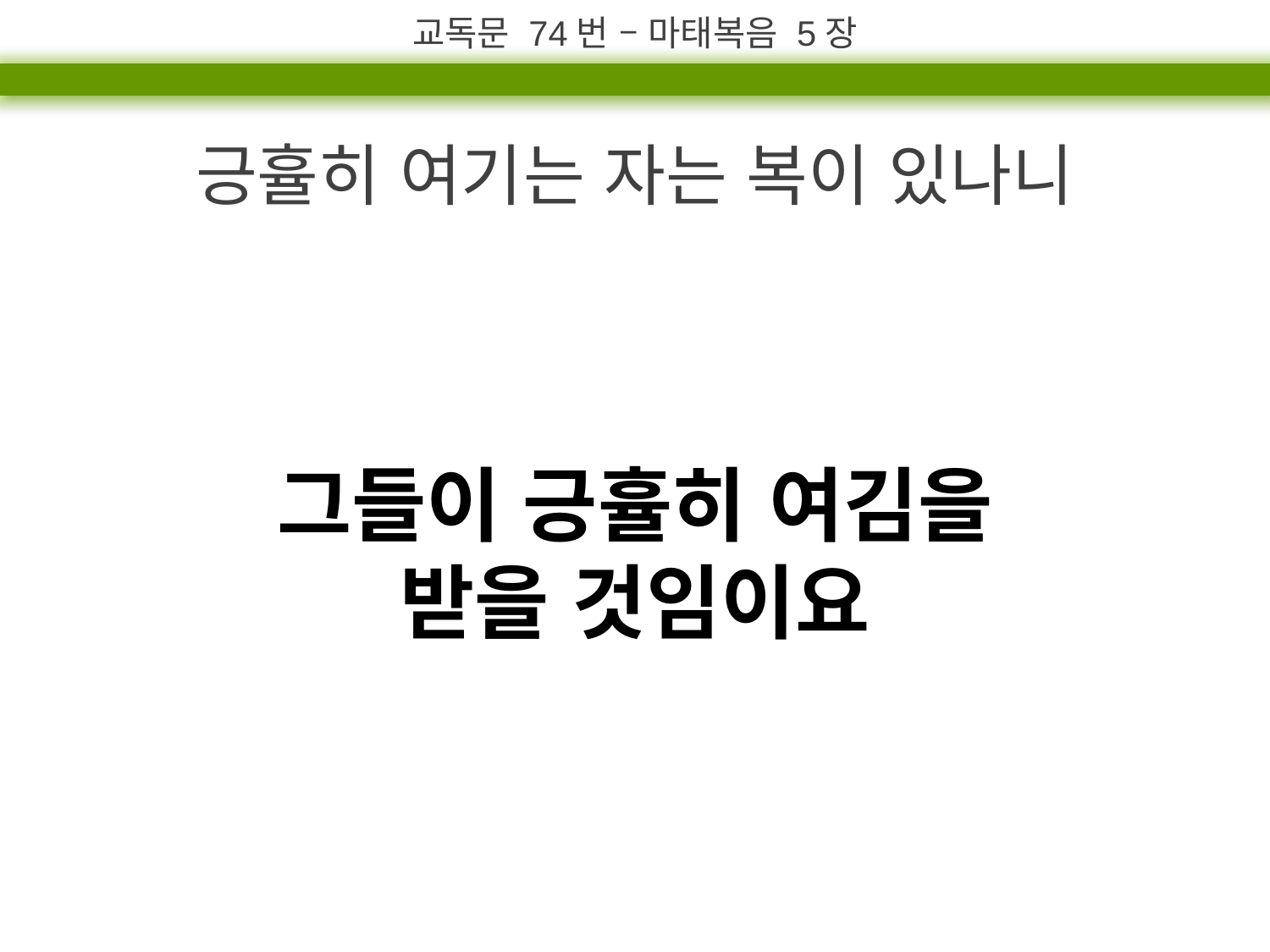

교독문 74번 – 마태복음 5장

긍휼히 여기는 자는 복이 있나니
그들이 긍휼히 여김을
받을 것임이요